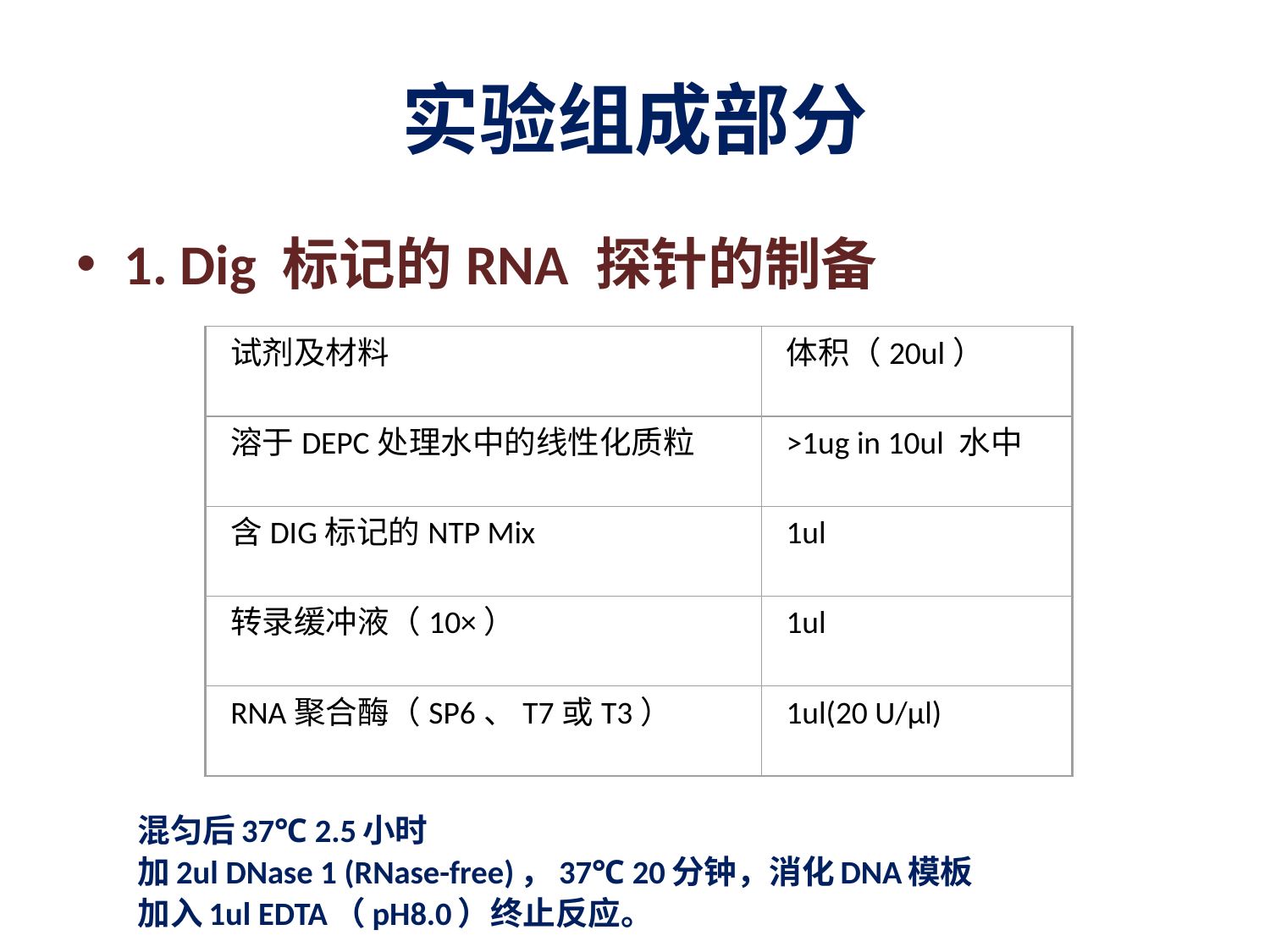

# 实验组成部分
1. Dig 标记的RNA 探针的制备

试剂及材料

体积（20ul）

溶于DEPC处理水中的线性化质粒

>1ug in 10ul 水中

含DIG标记的NTP Mix

1ul

转录缓冲液（10×）

1ul

RNA聚合酶（SP6、T7或T3）

1ul(20 U/μl)

混匀后37℃ 2.5小时
加2ul DNase 1 (RNase-free)，37℃ 20分钟，消化DNA模板
加入1ul EDTA（pH8.0）终止反应。